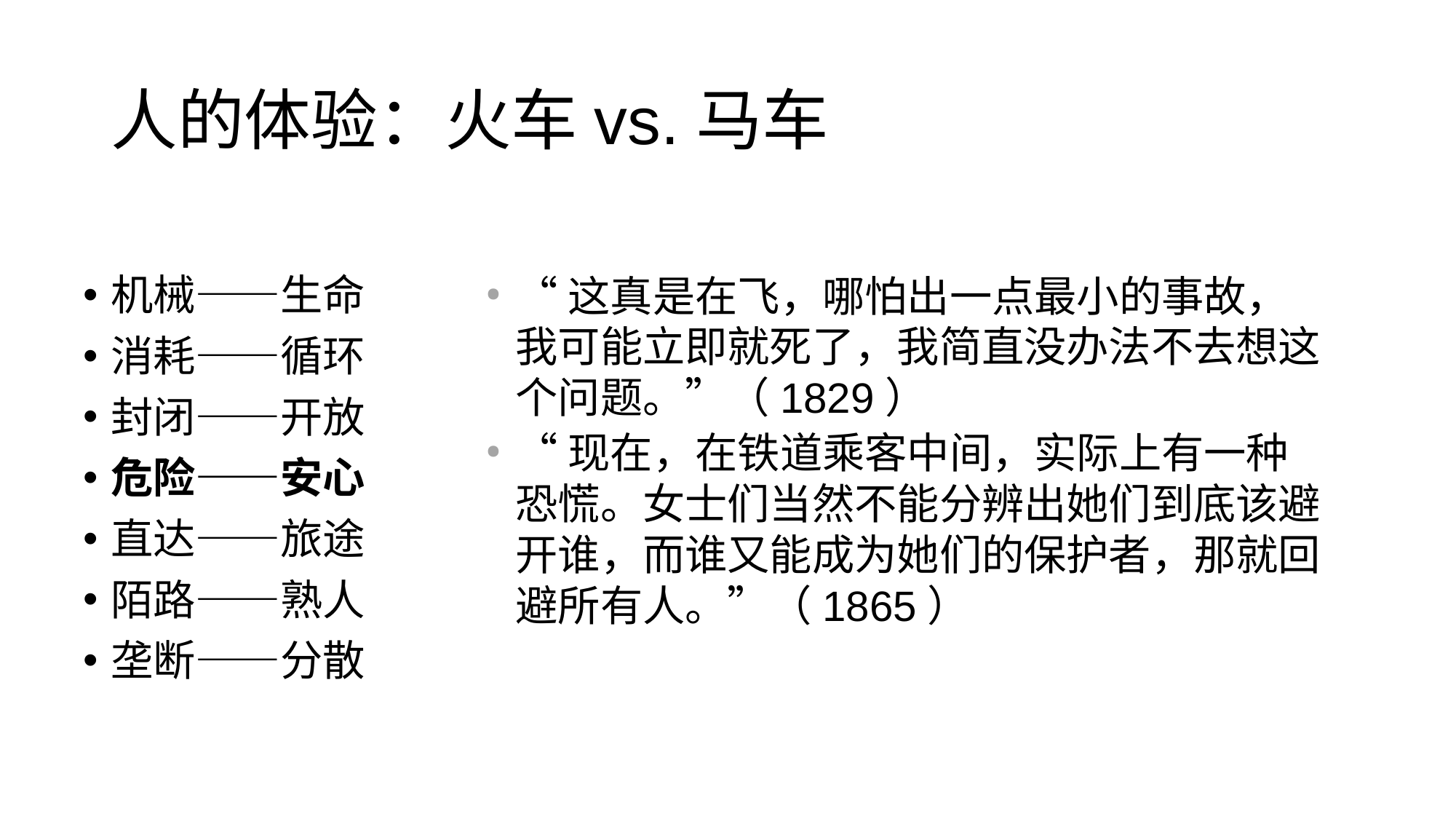

# 人的体验：火车vs.马车
“这真是在飞，哪怕出一点最小的事故，我可能立即就死了，我简直没办法不去想这个问题。”（1829）
“现在，在铁道乘客中间，实际上有一种恐慌。女士们当然不能分辨出她们到底该避开谁，而谁又能成为她们的保护者，那就回避所有人。”（1865）

机械——生命
消耗——循环
封闭——开放
危险——安心
直达——旅途
陌路——熟人
垄断——分散